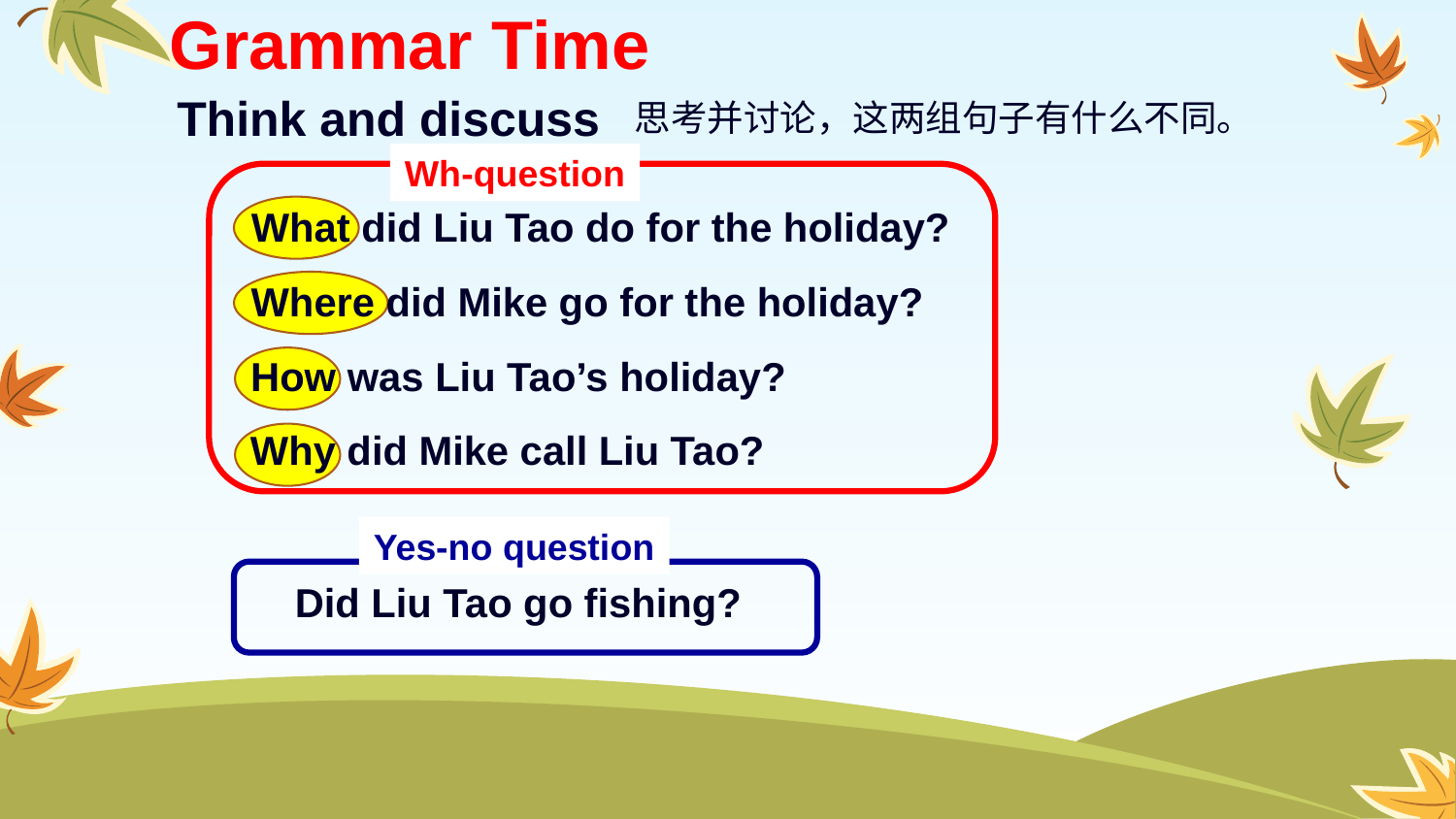

Grammar Time
Think and discuss
思考并讨论，这两组句子有什么不同。
Wh-question

What did Liu Tao do for the holiday?

Where did Mike go for the holiday?

How was Liu Tao’s holiday?

Why did Mike call Liu Tao?

Yes-no question

Did Liu Tao go fishing?